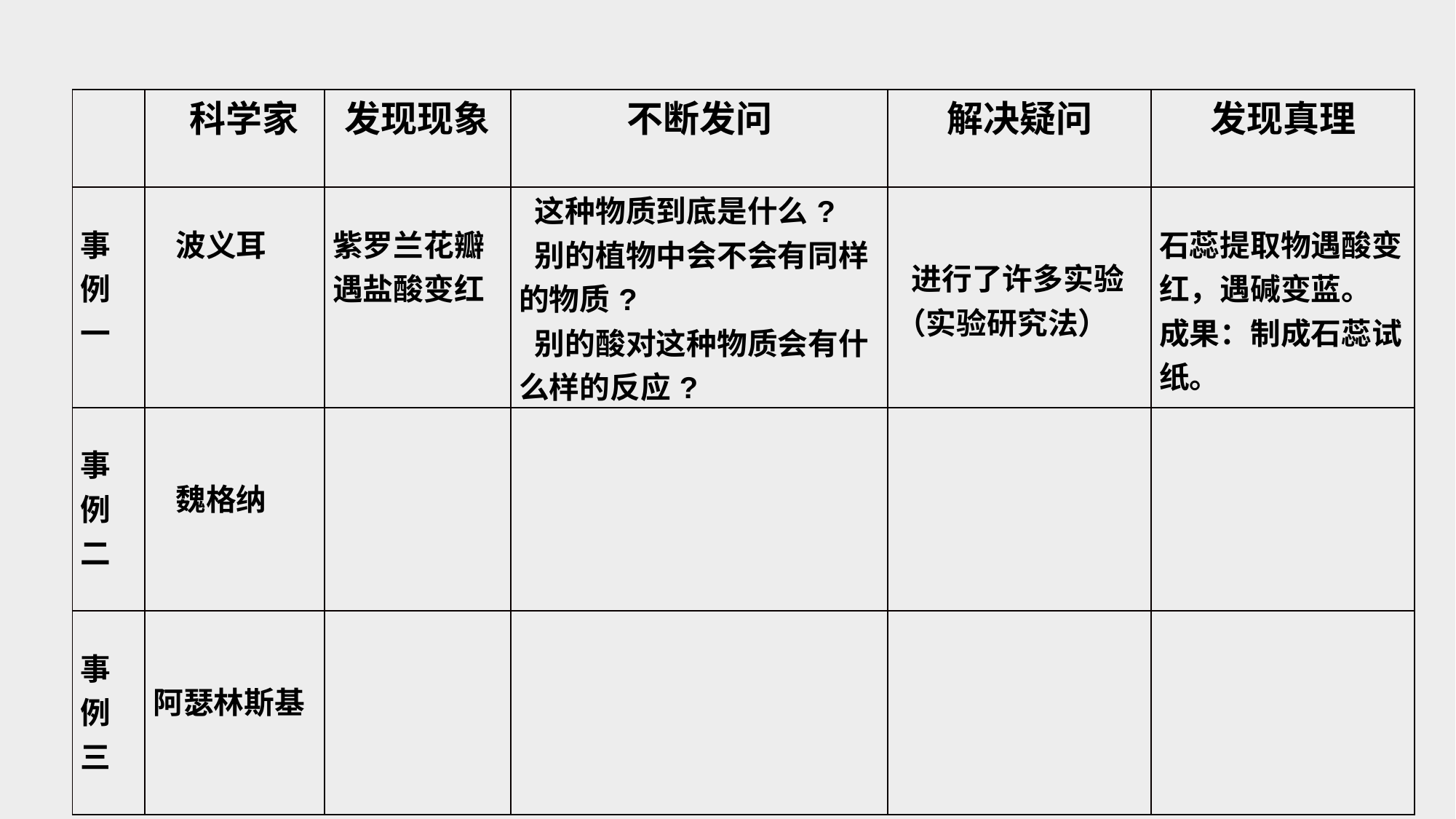

|  | 科学家 | 发现现象 | 不断发问 | 解决疑问 | 发现真理 |
| --- | --- | --- | --- | --- | --- |
| 事例一 | 波义耳 | 紫罗兰花瓣遇盐酸变红 | 这种物质到底是什么? 别的植物中会不会有同样的物质? 别的酸对这种物质会有什么样的反应? | 进行了许多实验（实验研究法） | 石蕊提取物遇酸变红，遇碱变蓝。 成果：制成石蕊试纸。 |
| 事例二 | 魏格纳 |  |  |  |  |
| 事例三 | 阿瑟林斯基 |  |  |  |  |